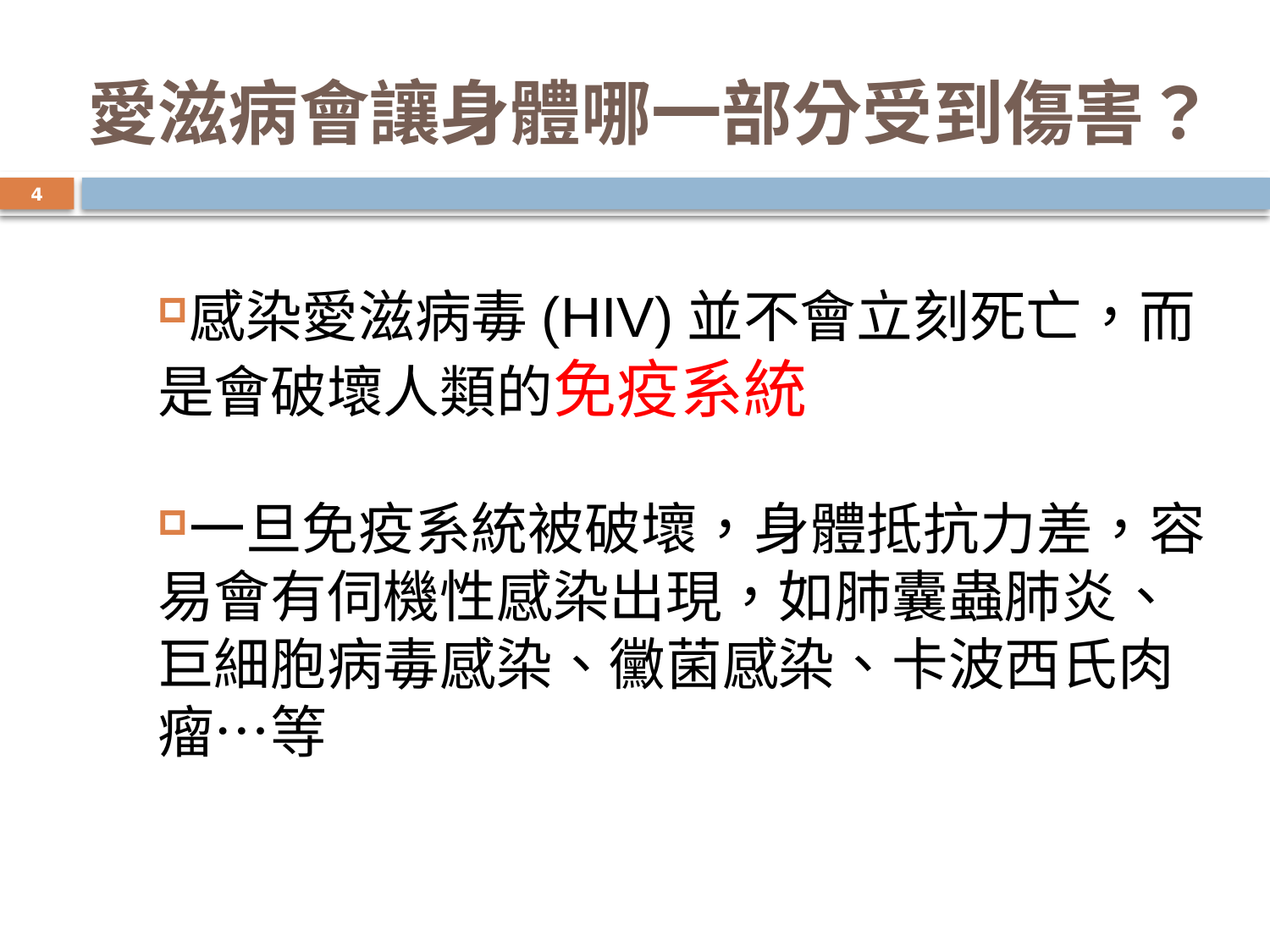

# 愛滋病會讓身體哪一部分受到傷害？
4
感染愛滋病毒(HIV)並不會立刻死亡，而是會破壞人類的免疫系統

一旦免疫系統被破壞，身體抵抗力差，容易會有伺機性感染出現，如肺囊蟲肺炎、巨細胞病毒感染、黴菌感染、卡波西氏肉瘤…等